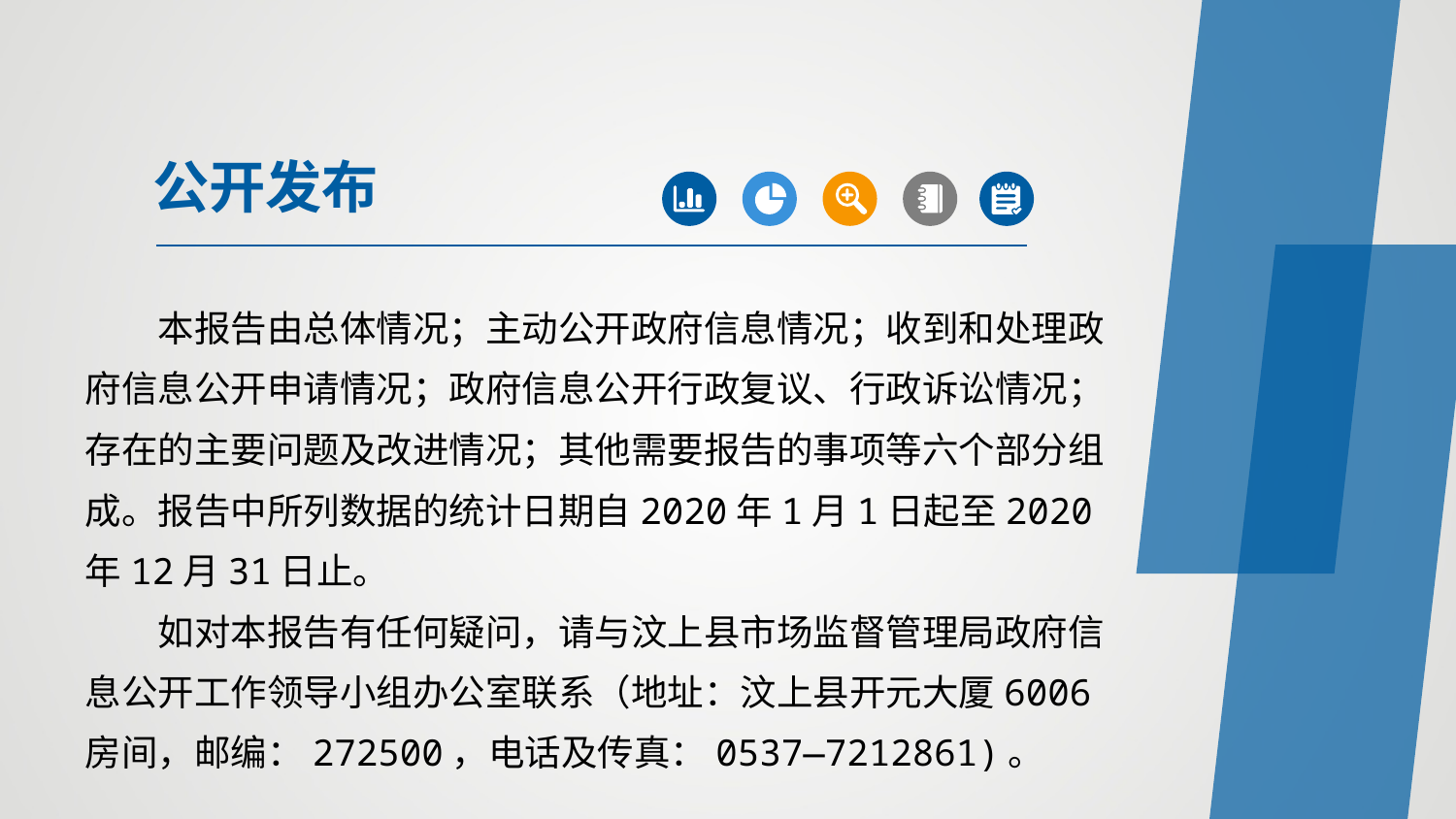

公开发布

本报告由总体情况；主动公开政府信息情况；收到和处理政府信息公开申请情况；政府信息公开行政复议、行政诉讼情况；存在的主要问题及改进情况；其他需要报告的事项等六个部分组成。报告中所列数据的统计日期自2020年1月1日起至2020年12月31日止。
如对本报告有任何疑问，请与汶上县市场监督管理局政府信息公开工作领导小组办公室联系（地址：汶上县开元大厦6006房间，邮编：272500，电话及传真：0537—7212861)。